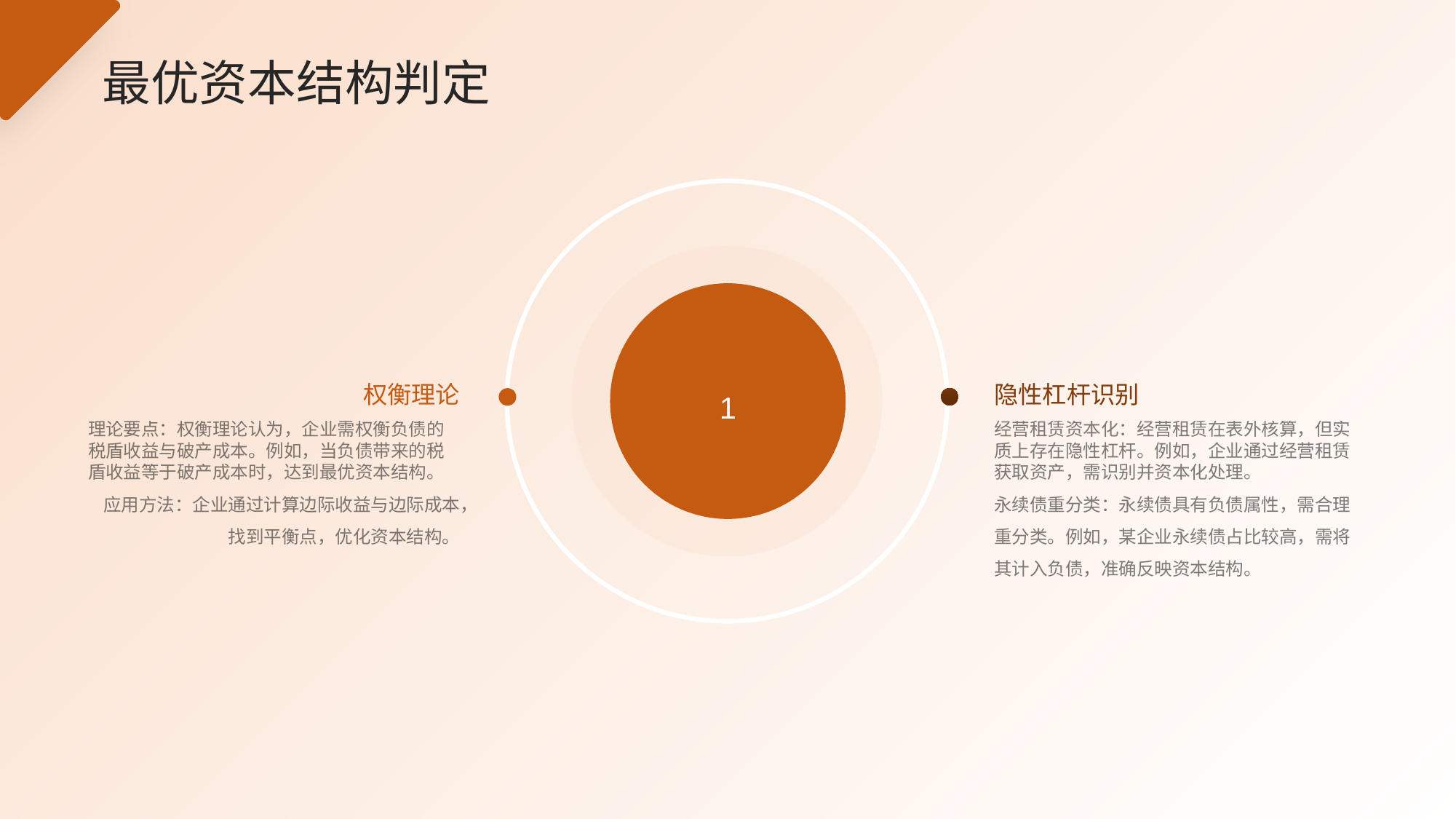

最优资本结构判定

权衡理论
隐性杠杆识别
1

理论要点：权衡理论认为，企业需权衡负债的税盾收益与破产成本。例如，当负债带来的税盾收益等于破产成本时，达到最优资本结构。
应用方法：企业通过计算边际收益与边际成本，找到平衡点，优化资本结构。
经营租赁资本化：经营租赁在表外核算，但实质上存在隐性杠杆。例如，企业通过经营租赁获取资产，需识别并资本化处理。
永续债重分类：永续债具有负债属性，需合理重分类。例如，某企业永续债占比较高，需将其计入负债，准确反映资本结构。